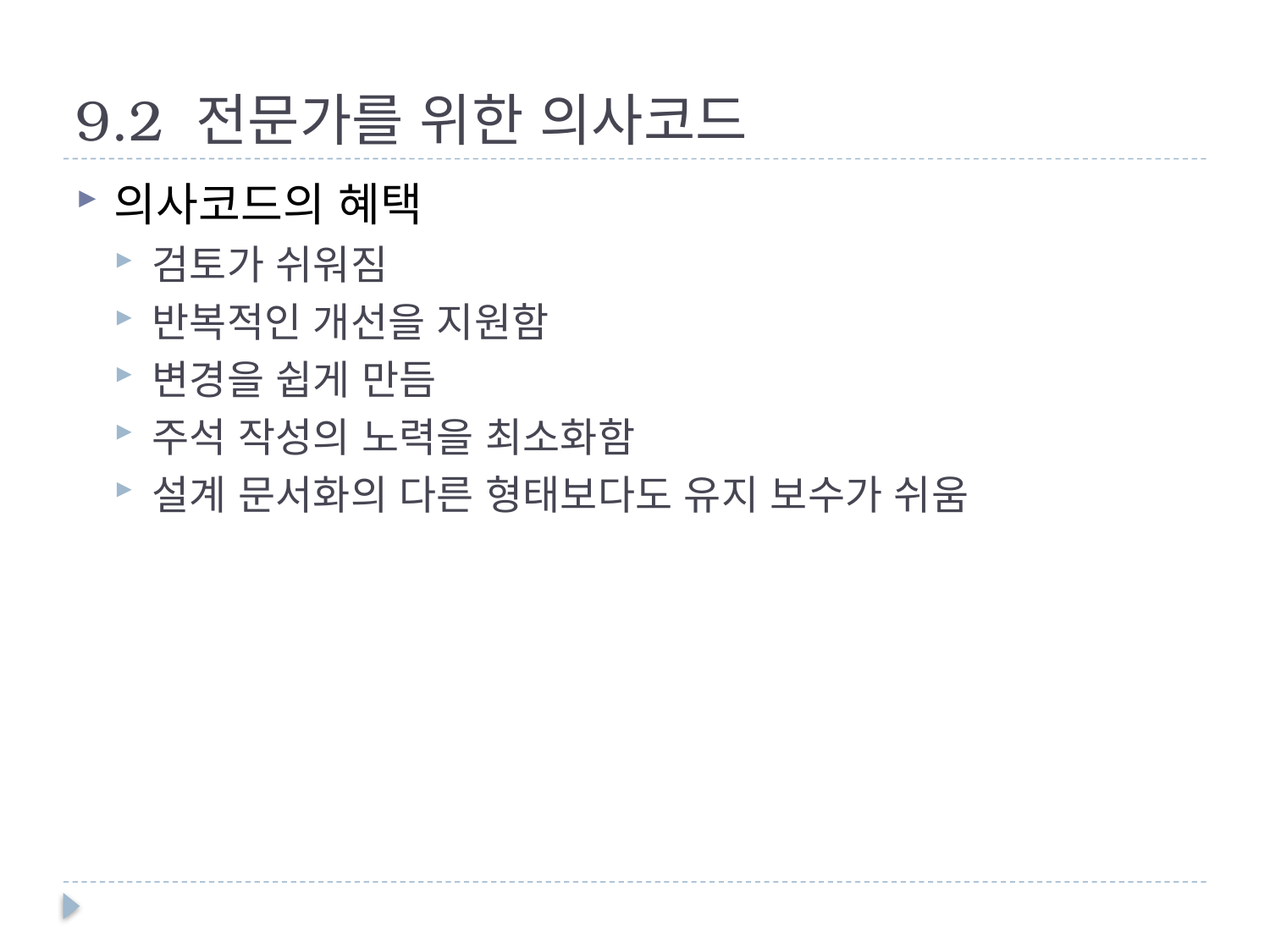

# 9.2 전문가를 위한 의사코드
의사코드의 혜택
검토가 쉬워짐
반복적인 개선을 지원함
변경을 쉽게 만듬
주석 작성의 노력을 최소화함
설계 문서화의 다른 형태보다도 유지 보수가 쉬움